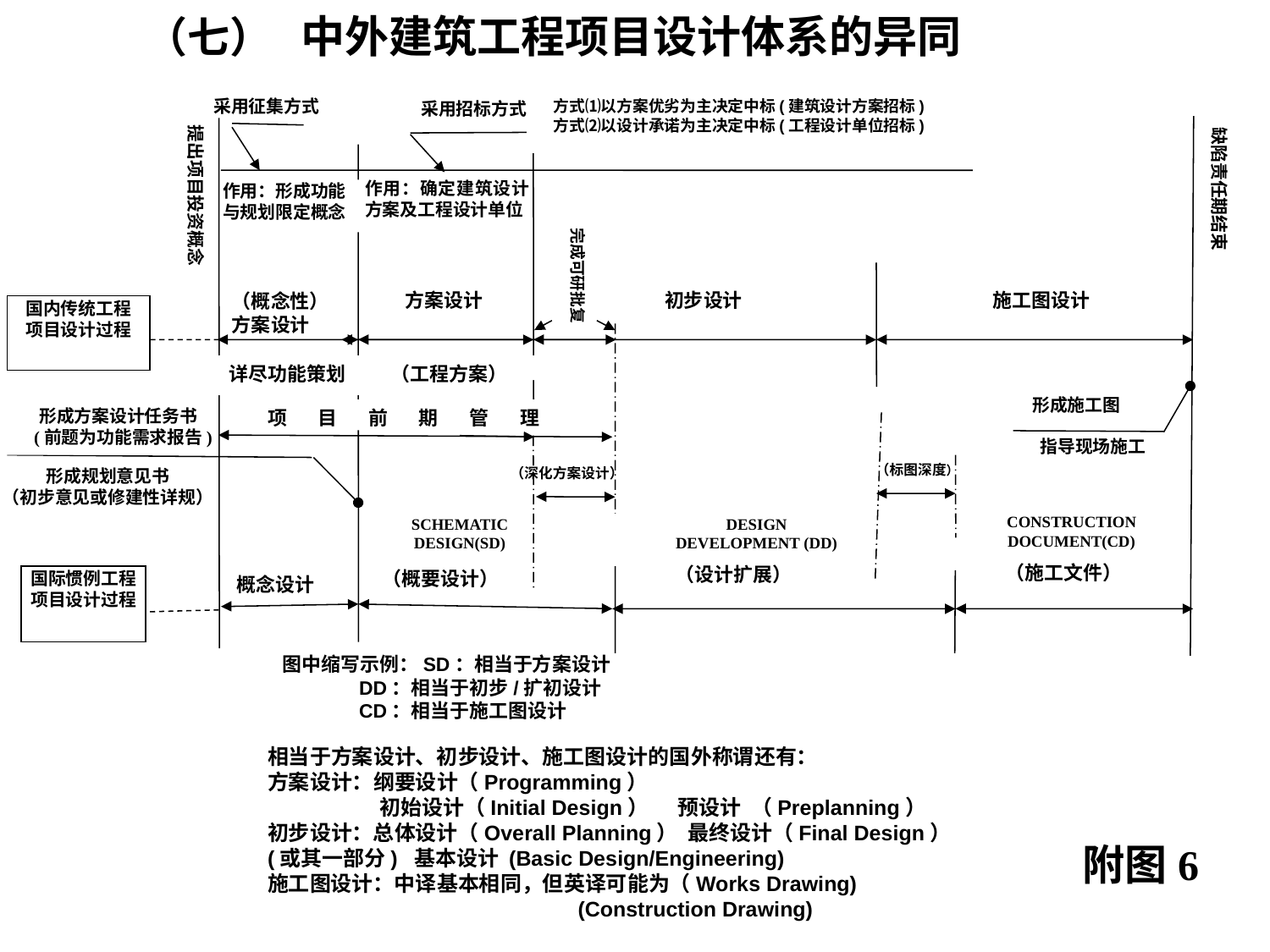

（七）   中外建筑工程项目设计体系的异同
采用征集方式
 采用招标方式
方式⑴以方案优劣为主决定中标(建筑设计方案招标)
方式⑵以设计承诺为主决定中标(工程设计单位招标)

作用：形成功能
与规划限定概念

方案设计
初步设计
施工图设计

（概念性）
方案设计
国内传统工程
项目设计过程

形成施工图
形成方案设计任务书
       (前题为功能需求报告)

指导现场施工

（标图深度）

形成规划意见书
（初步意见或修建性详规）
（深化方案设计）

CONSTRUCTION
DOCUMENT(CD)
SCHEMATIC
DESIGN(SD)
DESIGN
DEVELOPMENT (DD)
（施工文件）
（设计扩展）
（概要设计）
国际惯例工程项目设计过程

概念设计

缺陷责任期结束
提出项目投资概念
作用：确定建筑设计方案及工程设计单位
完成可研批复

详尽功能策划
（工程方案）
项       目       前       期       管       理

图中缩写示例：SD：相当于方案设计
              DD：相当于初步/扩初设计
              CD：相当于施工图设计
相当于方案设计、初步设计、施工图设计的国外称谓还有：
方案设计：纲要设计（Programming）
                      初始设计（Initial Design）      预设计  （Preplanning）
初步设计：总体设计（Overall Planning）  最终设计（Final Design）
(或其一部分)  基本设计 (Basic Design/Engineering)
施工图设计：中译基本相同，但英译可能为（Works Drawing)
                                                           (Construction Drawing)
附图6